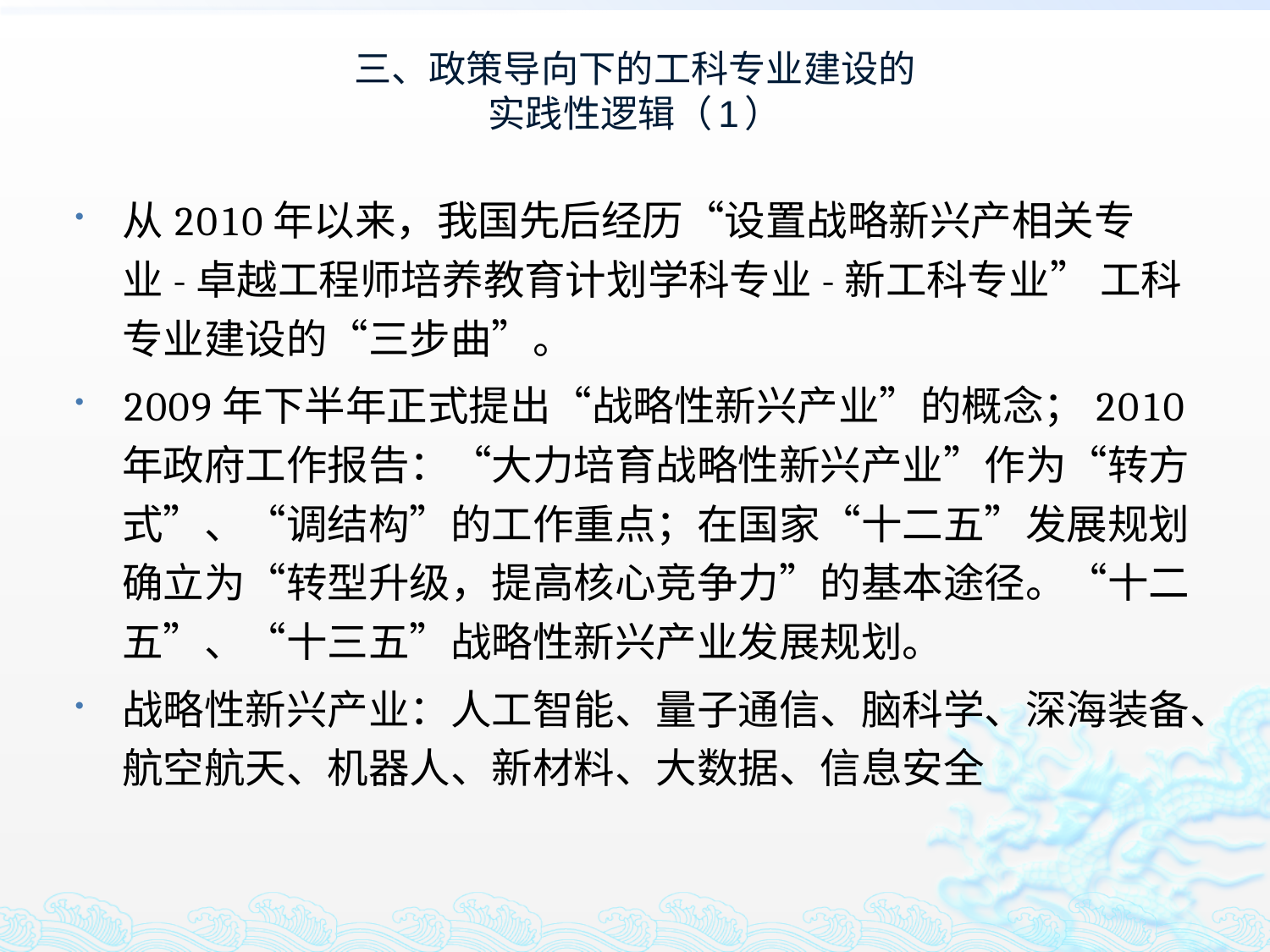

# 三、政策导向下的工科专业建设的 实践性逻辑（1）
从2010年以来，我国先后经历“设置战略新兴产相关专业-卓越工程师培养教育计划学科专业-新工科专业” 工科专业建设的“三步曲”。
2009年下半年正式提出“战略性新兴产业”的概念；2010年政府工作报告：“大力培育战略性新兴产业”作为“转方式”、“调结构”的工作重点；在国家“十二五”发展规划确立为“转型升级，提高核心竞争力”的基本途径。“十二五”、“十三五”战略性新兴产业发展规划。
战略性新兴产业：人工智能、量子通信、脑科学、深海装备、航空航天、机器人、新材料、大数据、信息安全